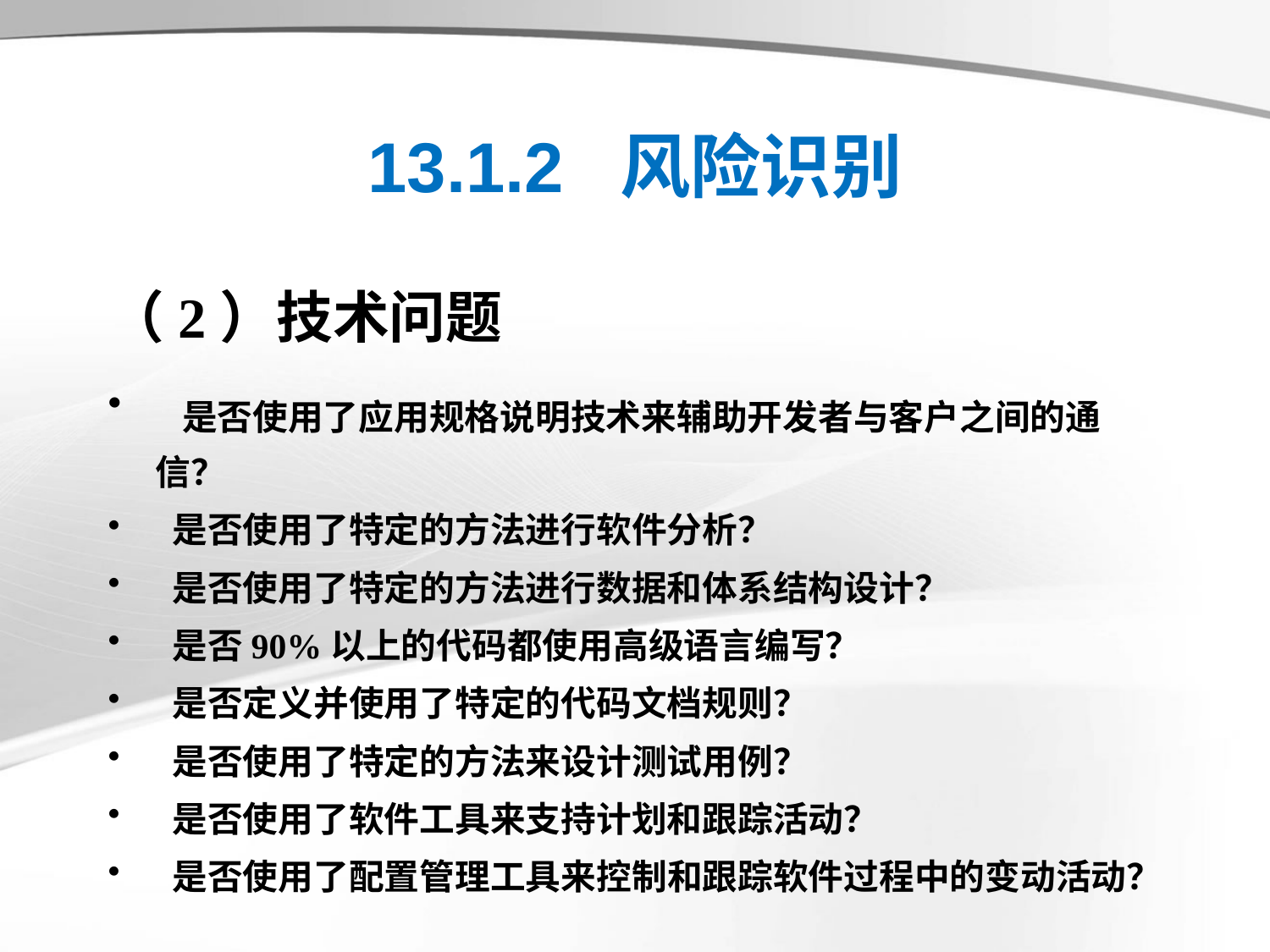

# 13.1.2  风险识别
（2）技术问题
 是否使用了应用规格说明技术来辅助开发者与客户之间的通信？
 是否使用了特定的方法进行软件分析？
 是否使用了特定的方法进行数据和体系结构设计？
 是否90%以上的代码都使用高级语言编写？
 是否定义并使用了特定的代码文档规则？
 是否使用了特定的方法来设计测试用例？
 是否使用了软件工具来支持计划和跟踪活动？
 是否使用了配置管理工具来控制和跟踪软件过程中的变动活动？